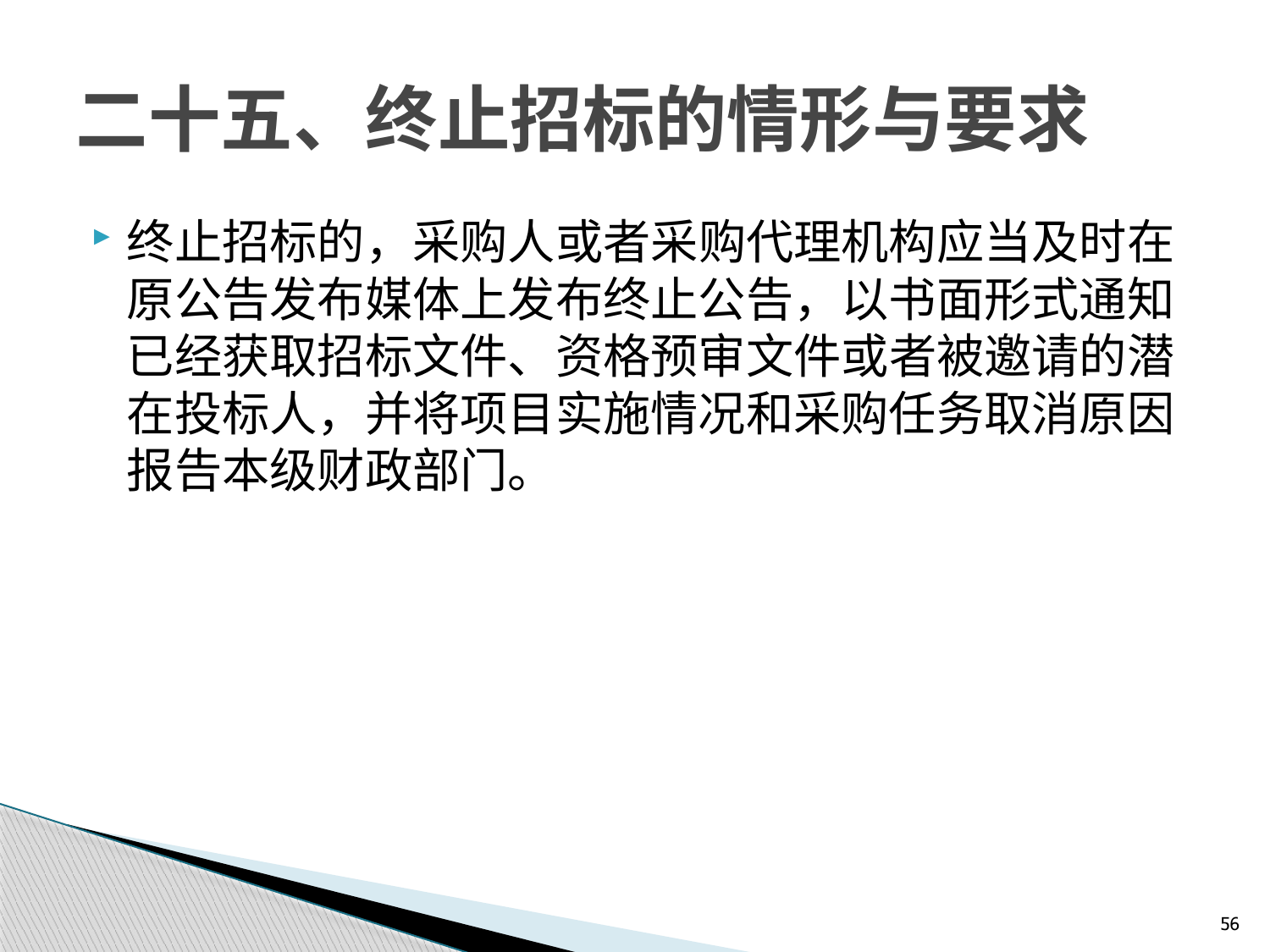

# 二十五、终止招标的情形与要求
终止招标的，采购人或者采购代理机构应当及时在原公告发布媒体上发布终止公告，以书面形式通知已经获取招标文件、资格预审文件或者被邀请的潜在投标人，并将项目实施情况和采购任务取消原因报告本级财政部门。
56